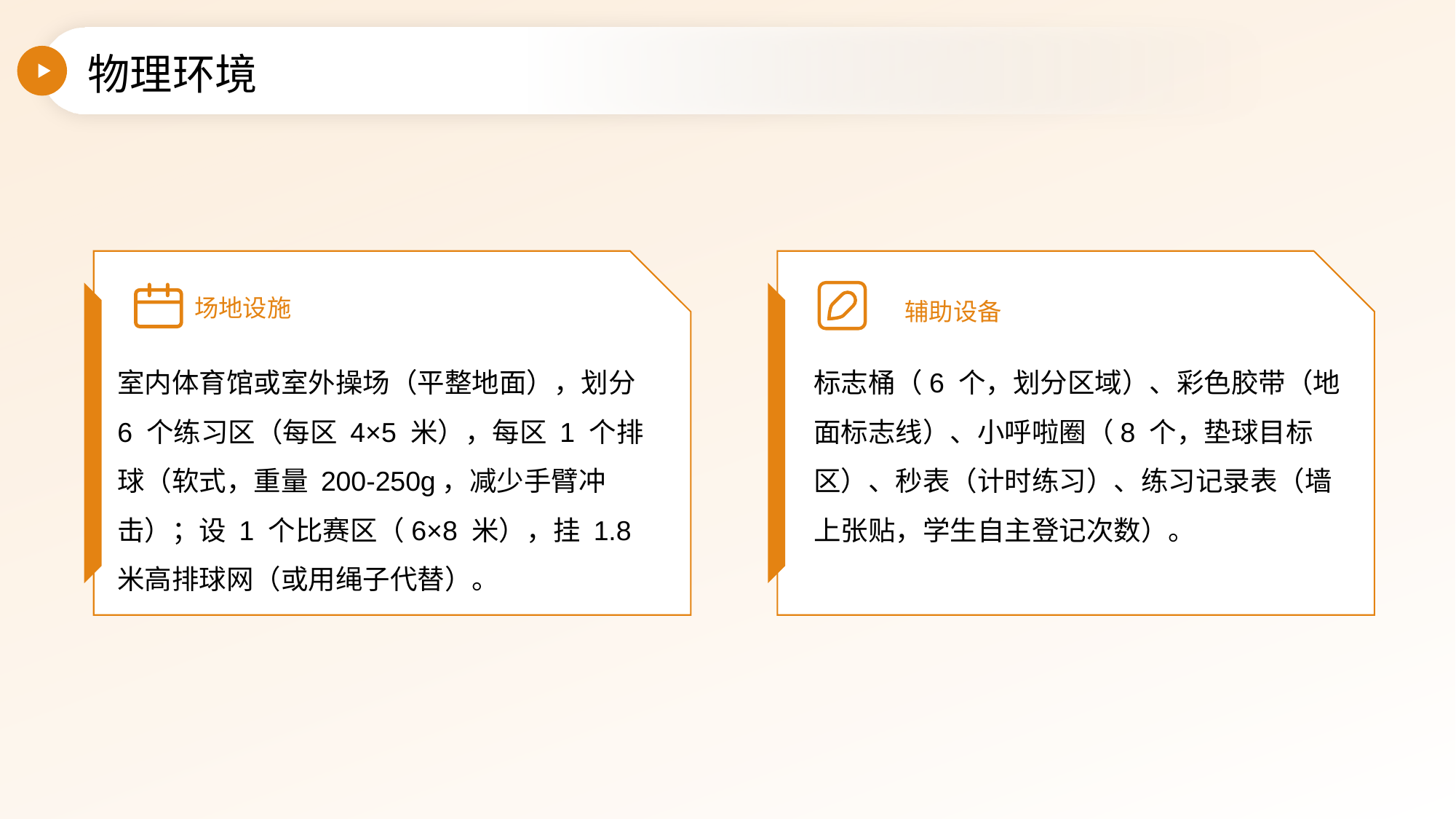

物理环境

场地设施

辅助设备

室内体育馆或室外操场（平整地面），划分 6 个练习区（每区 4×5 米），每区 1 个排球（软式，重量 200-250g，减少手臂冲击）；设 1 个比赛区（6×8 米），挂 1.8 米高排球网（或用绳子代替）。
标志桶（6 个，划分区域）、彩色胶带（地面标志线）、小呼啦圈（8 个，垫球目标区）、秒表（计时练习）、练习记录表（墙上张贴，学生自主登记次数）。